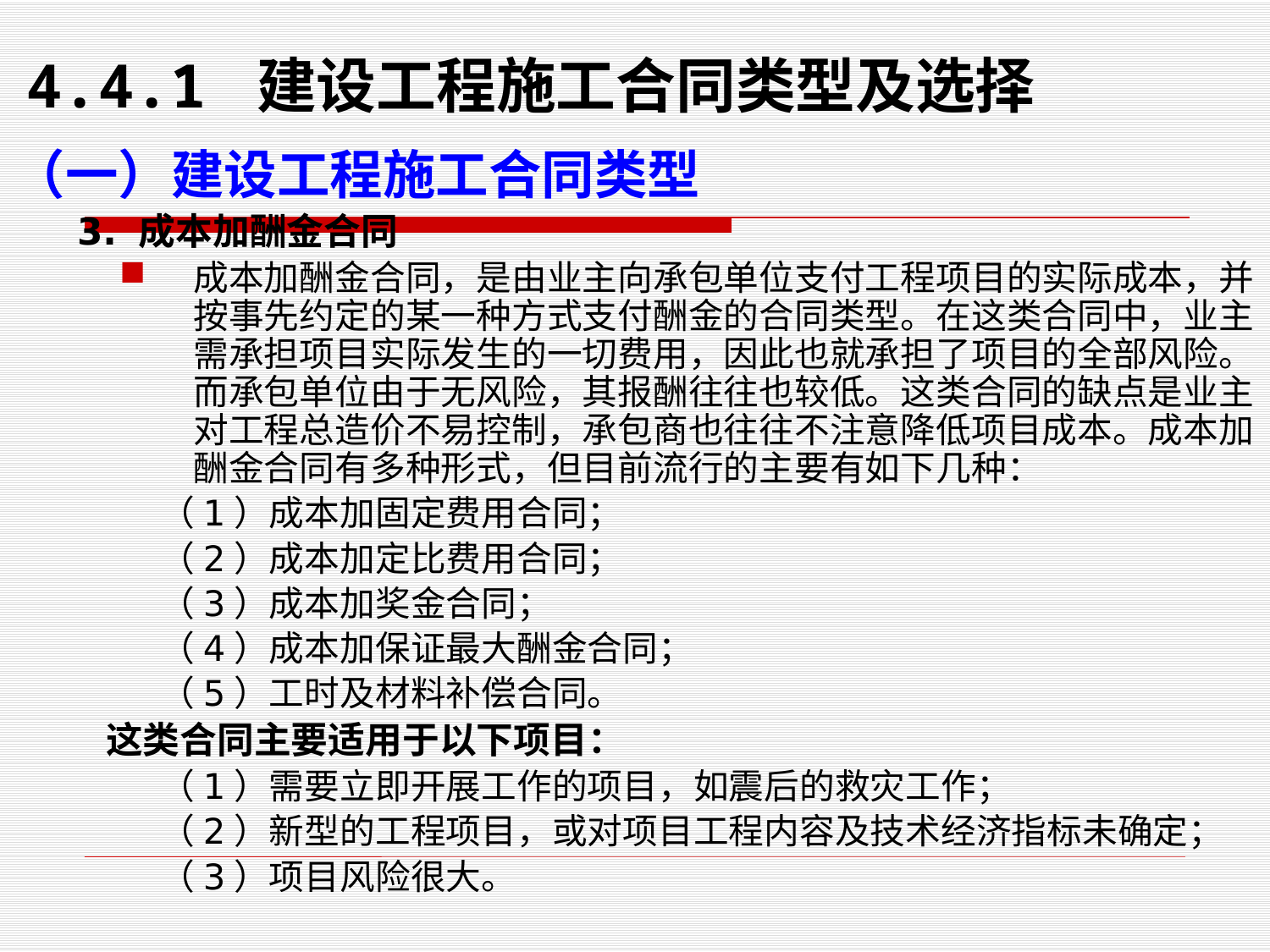

# 4.4.1 建设工程施工合同类型及选择
（一）建设工程施工合同类型
     3. 成本加酬金合同
成本加酬金合同，是由业主向承包单位支付工程项目的实际成本，并按事先约定的某一种方式支付酬金的合同类型。在这类合同中，业主需承担项目实际发生的一切费用，因此也就承担了项目的全部风险。而承包单位由于无风险，其报酬往往也较低。这类合同的缺点是业主对工程总造价不易控制，承包商也往往不注意降低项目成本。成本加酬金合同有多种形式，但目前流行的主要有如下几种：
    （1）成本加固定费用合同；
    （2）成本加定比费用合同；
    （3）成本加奖金合同；
    （4）成本加保证最大酬金合同；
    （5）工时及材料补偿合同。
          这类合同主要适用于以下项目：
    （1）需要立即开展工作的项目，如震后的救灾工作；
    （2）新型的工程项目，或对项目工程内容及技术经济指标未确定；
    （3）项目风险很大。